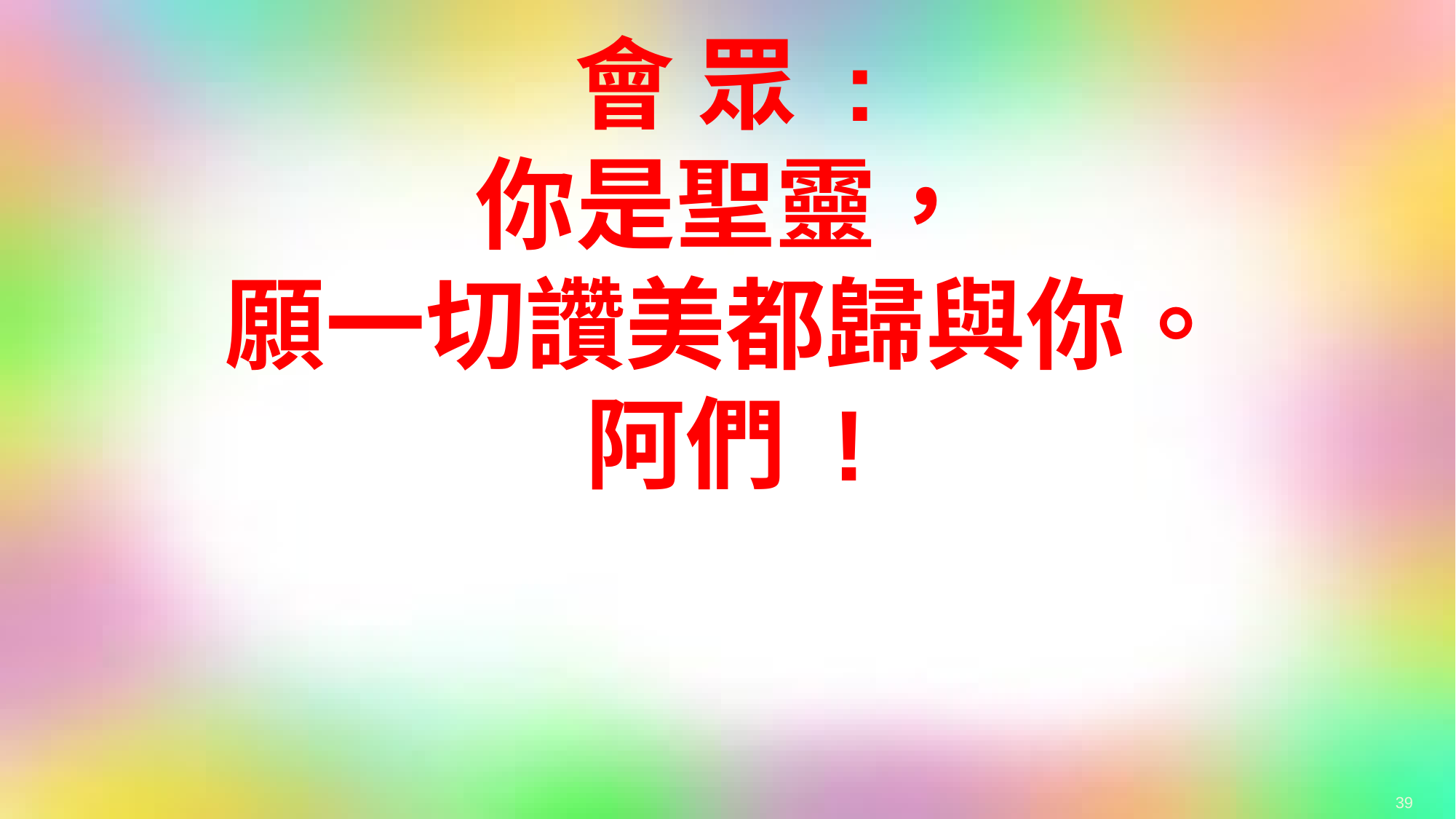

會 眾 :
你是聖靈，
願一切讚美都歸與你。
阿們 !
39